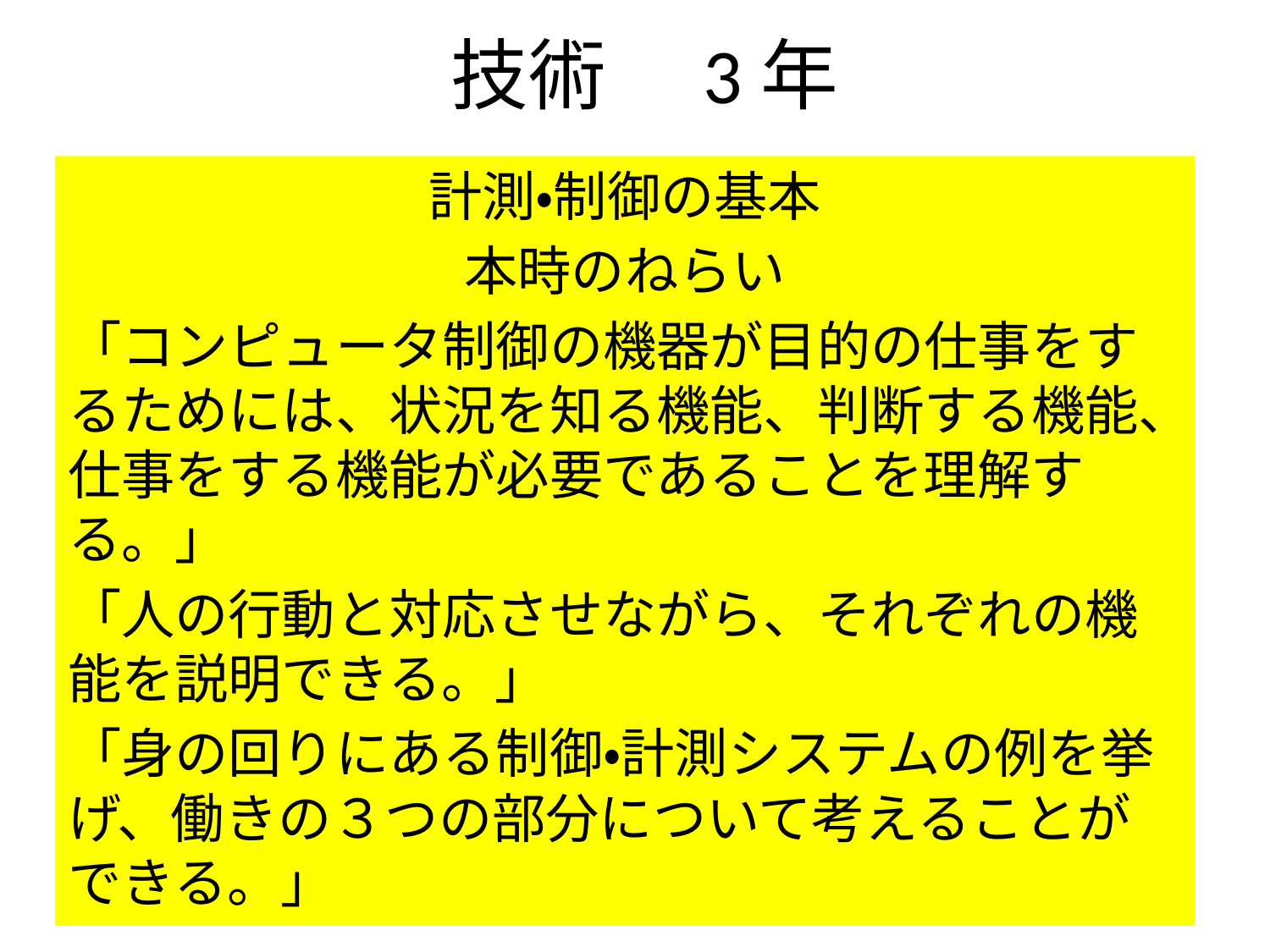

# 技術　3年
計測・制御の基本
本時のねらい
「コンピュータ制御の機器が目的の仕事をするためには、状況を知る機能、判断する機能、仕事をする機能が必要であることを理解する。」
「人の行動と対応させながら、それぞれの機能を説明できる。」
「身の回りにある制御・計測システムの例を挙げ、働きの３つの部分について考えることができる。」